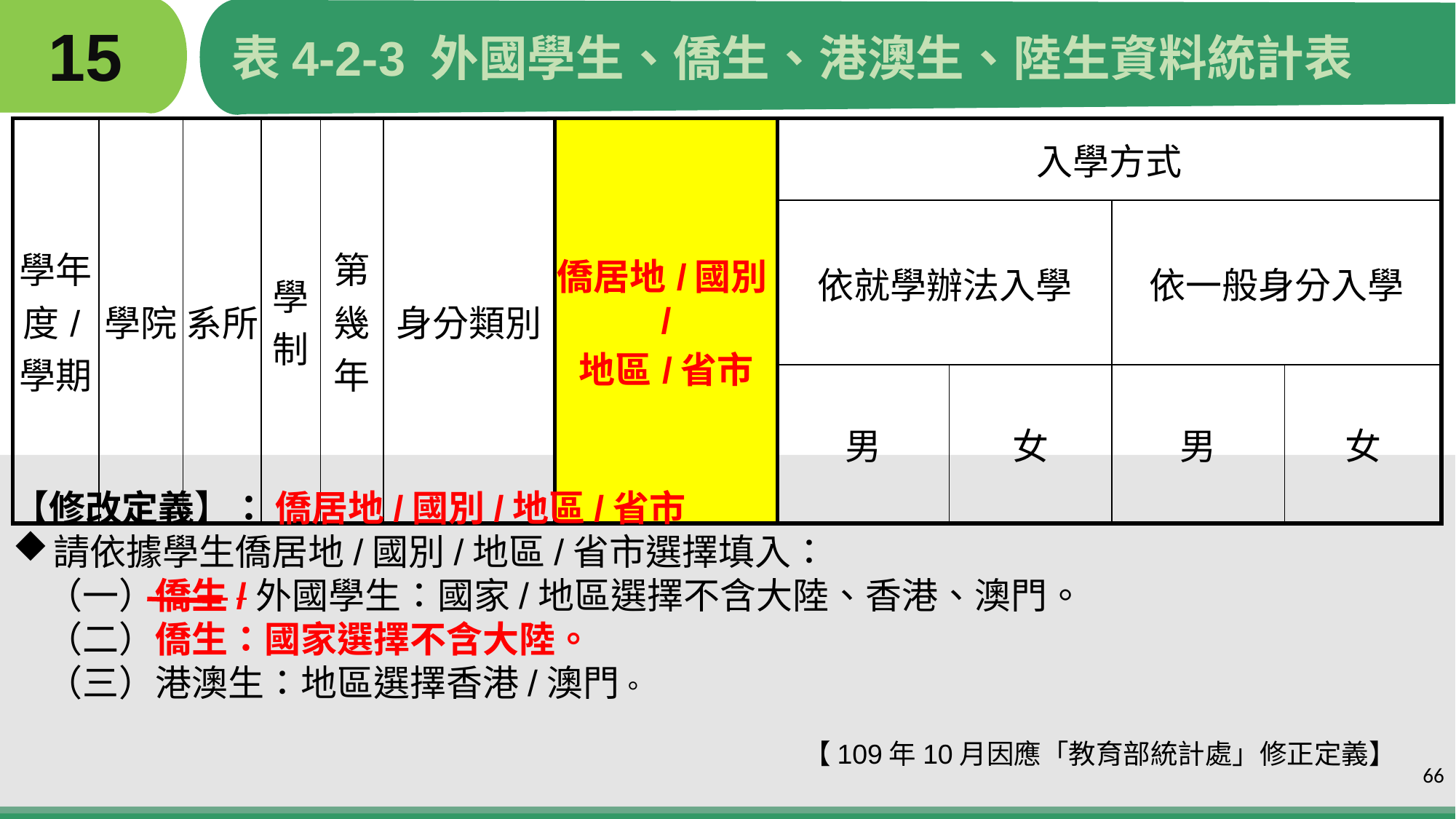

# 15
表4-2-3 外國學生、僑生、港澳生、陸生資料統計表
| 學年度/學期 | 學院 | 系所 | 學制 | 第幾年 | 身分類別 | 僑居地/國別/ 地區/省市 | 入學方式 |  |  |  |
| --- | --- | --- | --- | --- | --- | --- | --- | --- | --- | --- |
|  |  |  |  |  |  |  | 依就學辦法入學 |  | 依一般身分入學 |  |
|  |  |  |  |  |  |  | 男 | 女 | 男 | 女 |
【修改定義】： 僑居地/國別/地區/省市
請依據學生僑居地/國別/地區/省市選擇填入：
   （一）僑生/外國學生：國家/地區選擇不含大陸、香港、澳門。
   （二）僑生：國家選擇不含大陸。
   （三）港澳生：地區選擇香港/澳門。

                                                                                                                       【109年10月因應「教育部統計處」修正定義】

66